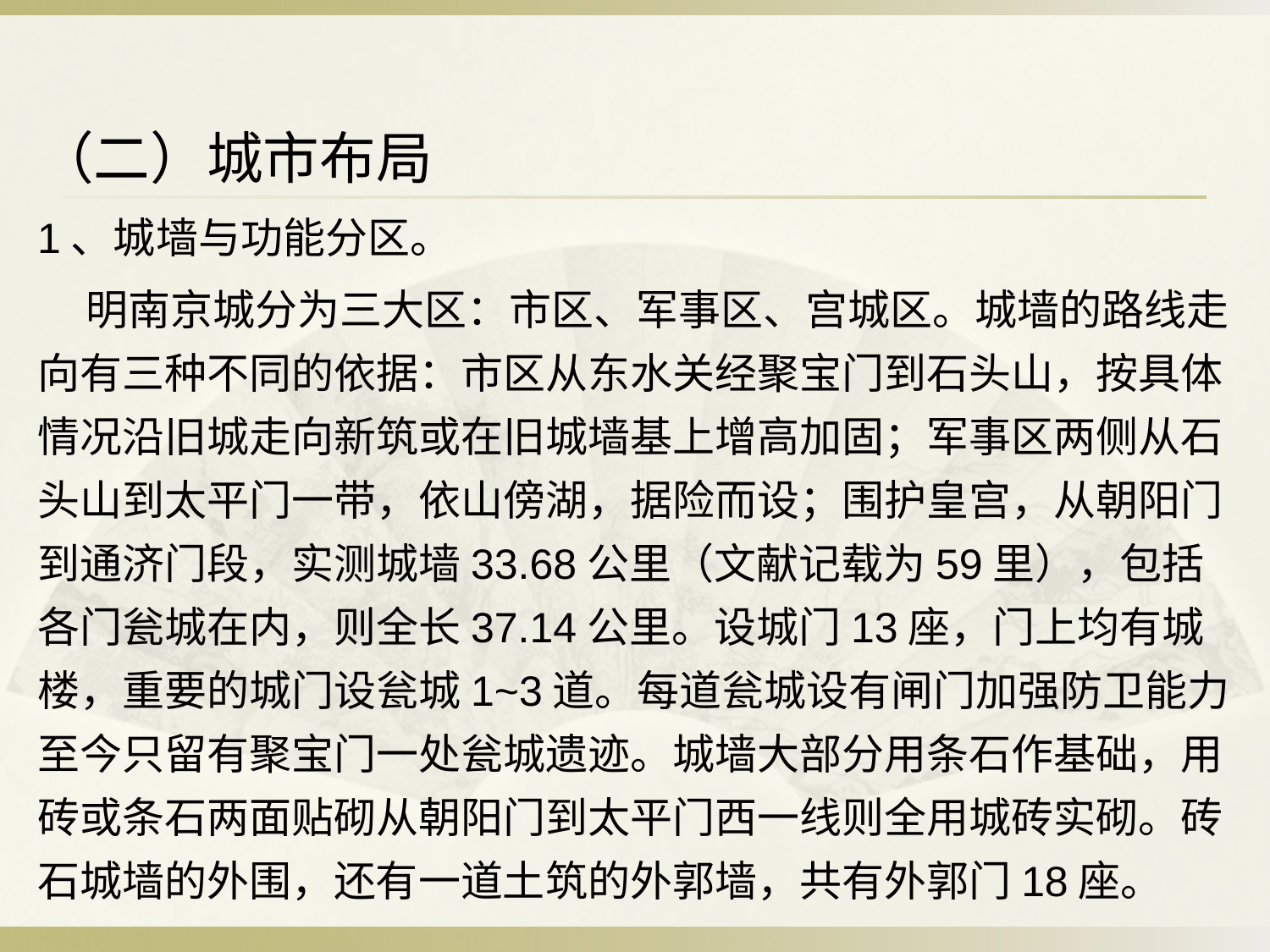

（二）城市布局
1、城墙与功能分区。
    明南京城分为三大区：市区、军事区、宫城区。城墙的路线走向有三种不同的依据：市区从东水关经聚宝门到石头山，按具体情况沿旧城走向新筑或在旧城墙基上增高加固；军事区两侧从石头山到太平门一带，依山傍湖，据险而设；围护皇宫，从朝阳门到通济门段，实测城墙33.68公里（文献记载为59里），包括各门瓮城在内，则全长37.14公里。设城门13座，门上均有城楼，重要的城门设瓮城1~3道。每道瓮城设有闸门加强防卫能力至今只留有聚宝门一处瓮城遗迹。城墙大部分用条石作基础，用砖或条石两面贴砌从朝阳门到太平门西一线则全用城砖实砌。砖石城墙的外围，还有一道土筑的外郭墙，共有外郭门18座。